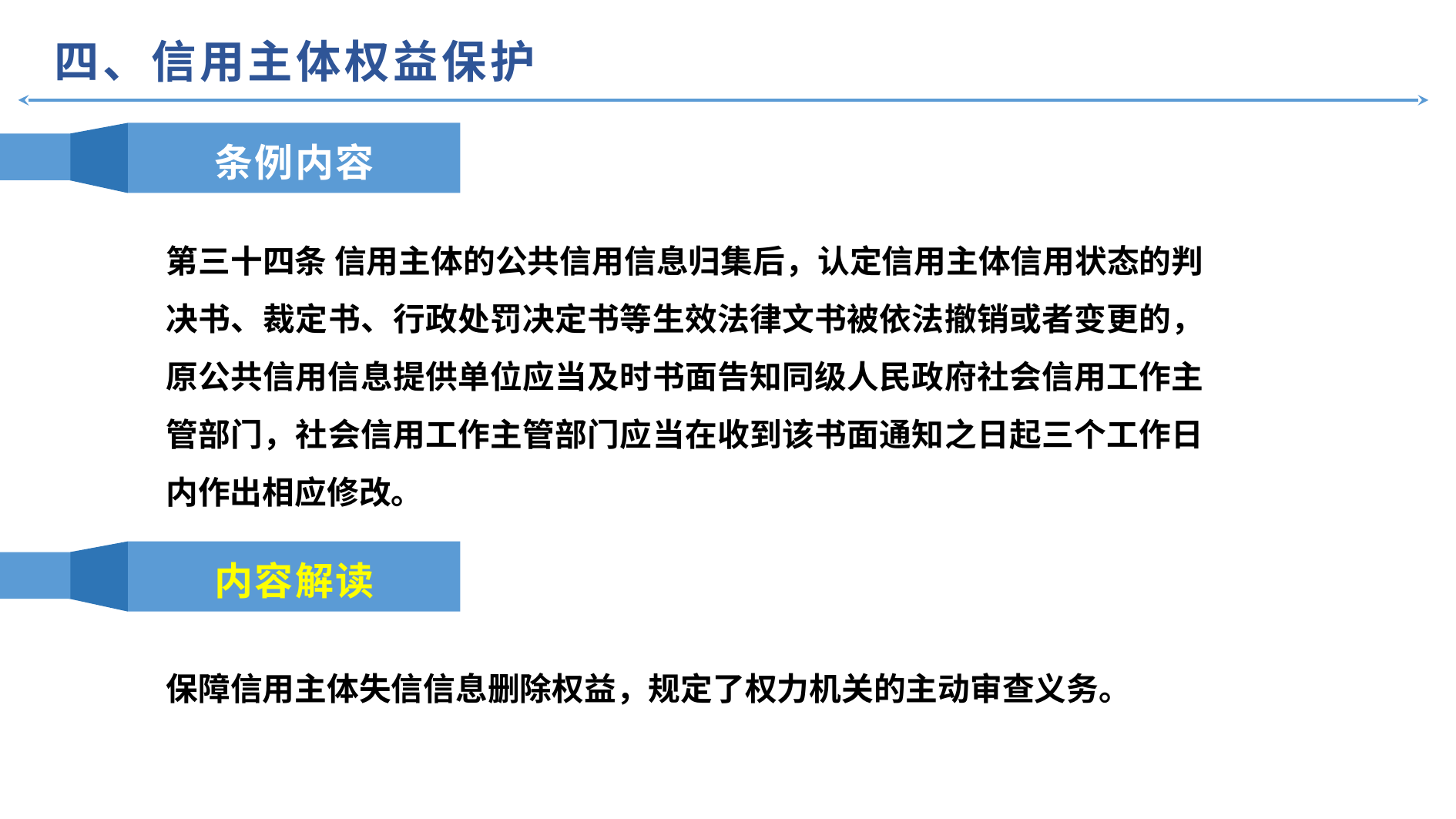

四、信用主体权益保护
条例内容

第三十四条 信用主体的公共信用信息归集后，认定信用主体信用状态的判决书、裁定书、行政处罚决定书等生效法律文书被依法撤销或者变更的，原公共信用信息提供单位应当及时书面告知同级人民政府社会信用工作主管部门，社会信用工作主管部门应当在收到该书面通知之日起三个工作日内作出相应修改。
内容解读

保障信用主体失信信息删除权益，规定了权力机关的主动审查义务。